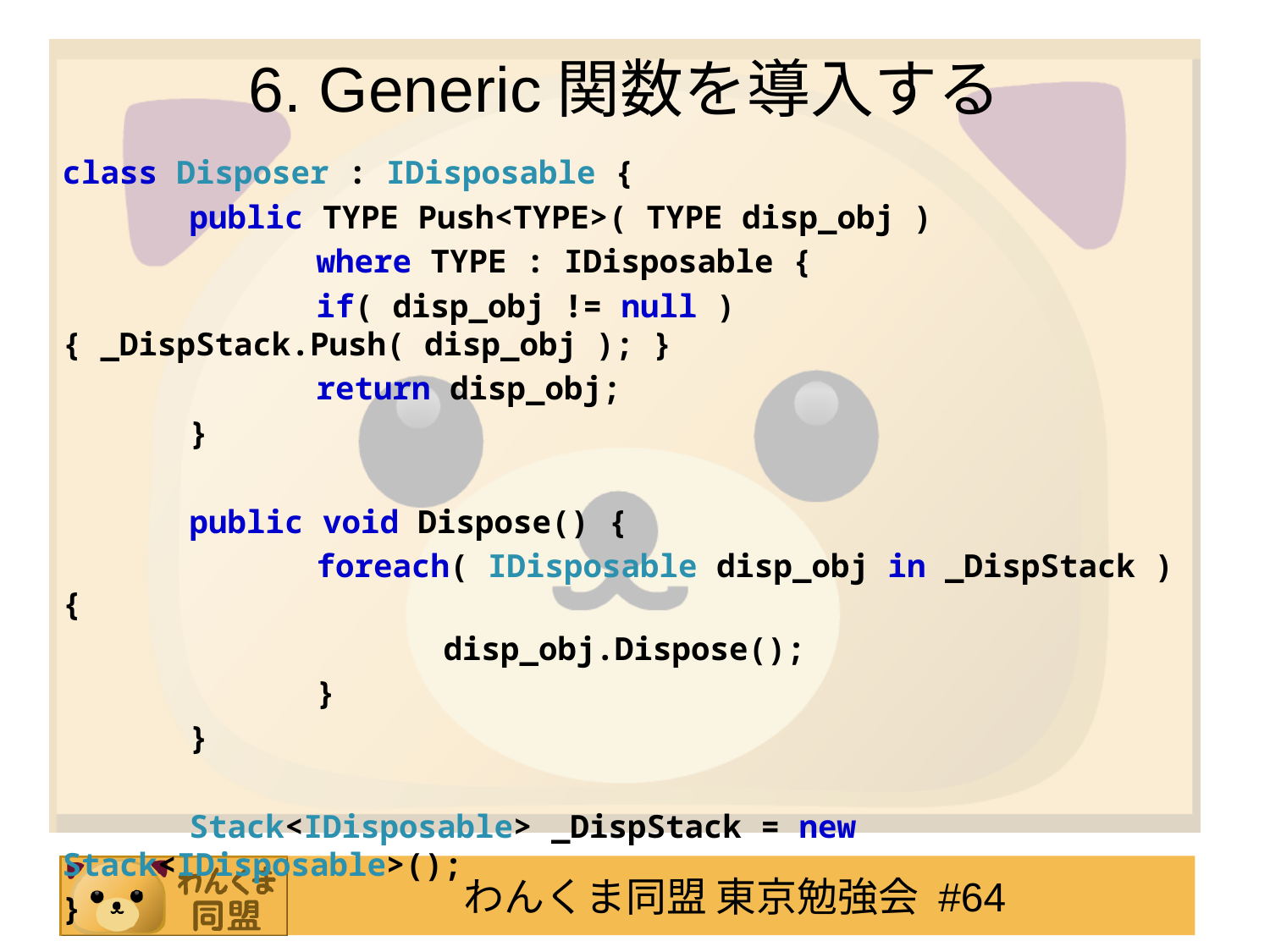

# 6. Generic関数を導入する
class Disposer : IDisposable {
	public TYPE Push<TYPE>( TYPE disp_obj )
		where TYPE : IDisposable {
		if( disp_obj != null ) { _DispStack.Push( disp_obj ); }
		return disp_obj;
	}

	public void Dispose() {
		foreach( IDisposable disp_obj in _DispStack ) {
			disp_obj.Dispose();
		}
	}

	Stack<IDisposable> _DispStack = new Stack<IDisposable>();
}